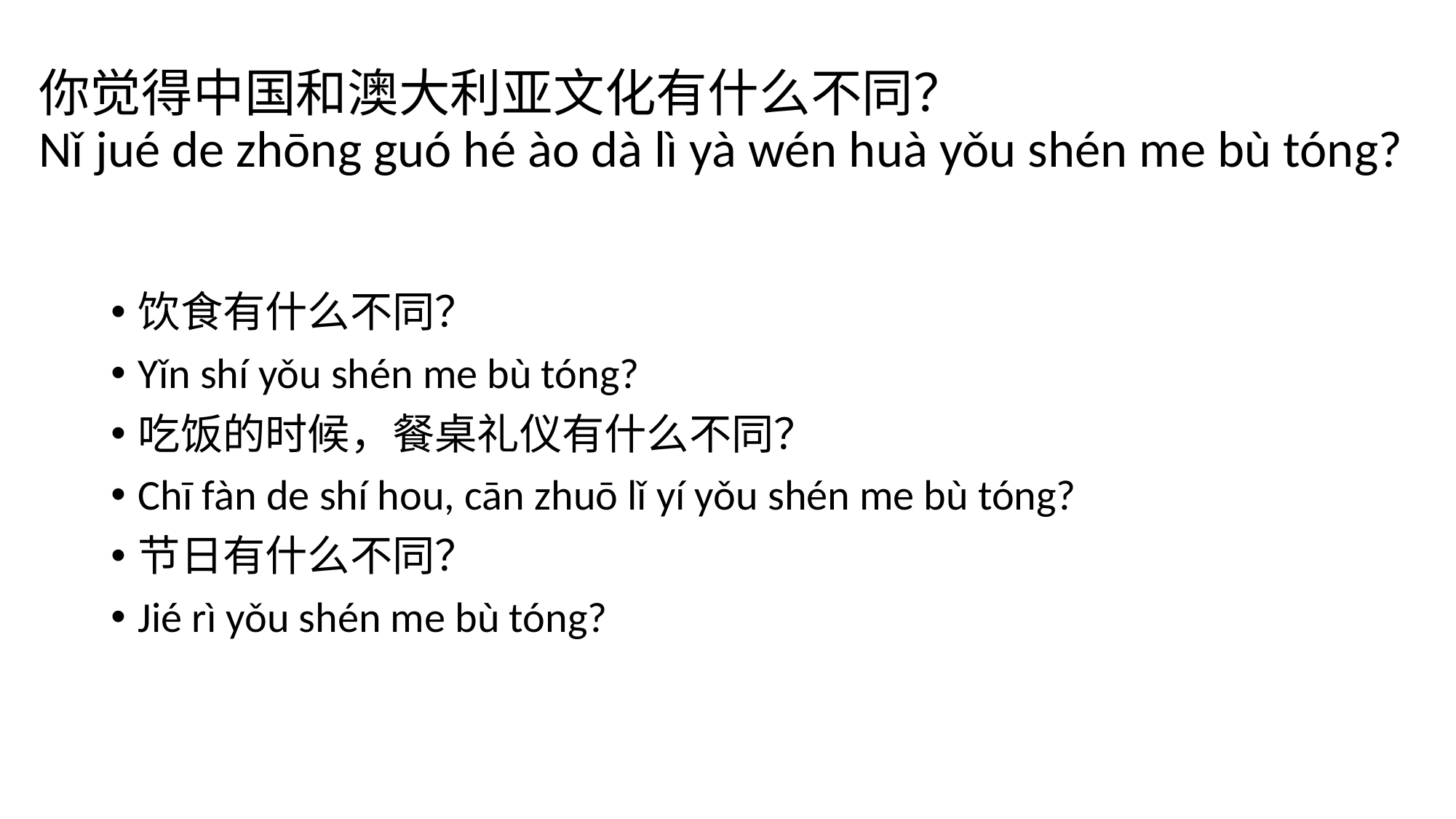

# 你觉得中国和澳大利亚文化有什么不同？ Nǐ jué de zhōng guó hé ào dà lì yà wén huà yǒu shén me bù tóng?
饮食有什么不同？
Yǐn shí yǒu shén me bù tóng?
吃饭的时候，餐桌礼仪有什么不同？
Chī fàn de shí hou, cān zhuō lǐ yí yǒu shén me bù tóng?
节日有什么不同？
Jié rì yǒu shén me bù tóng?